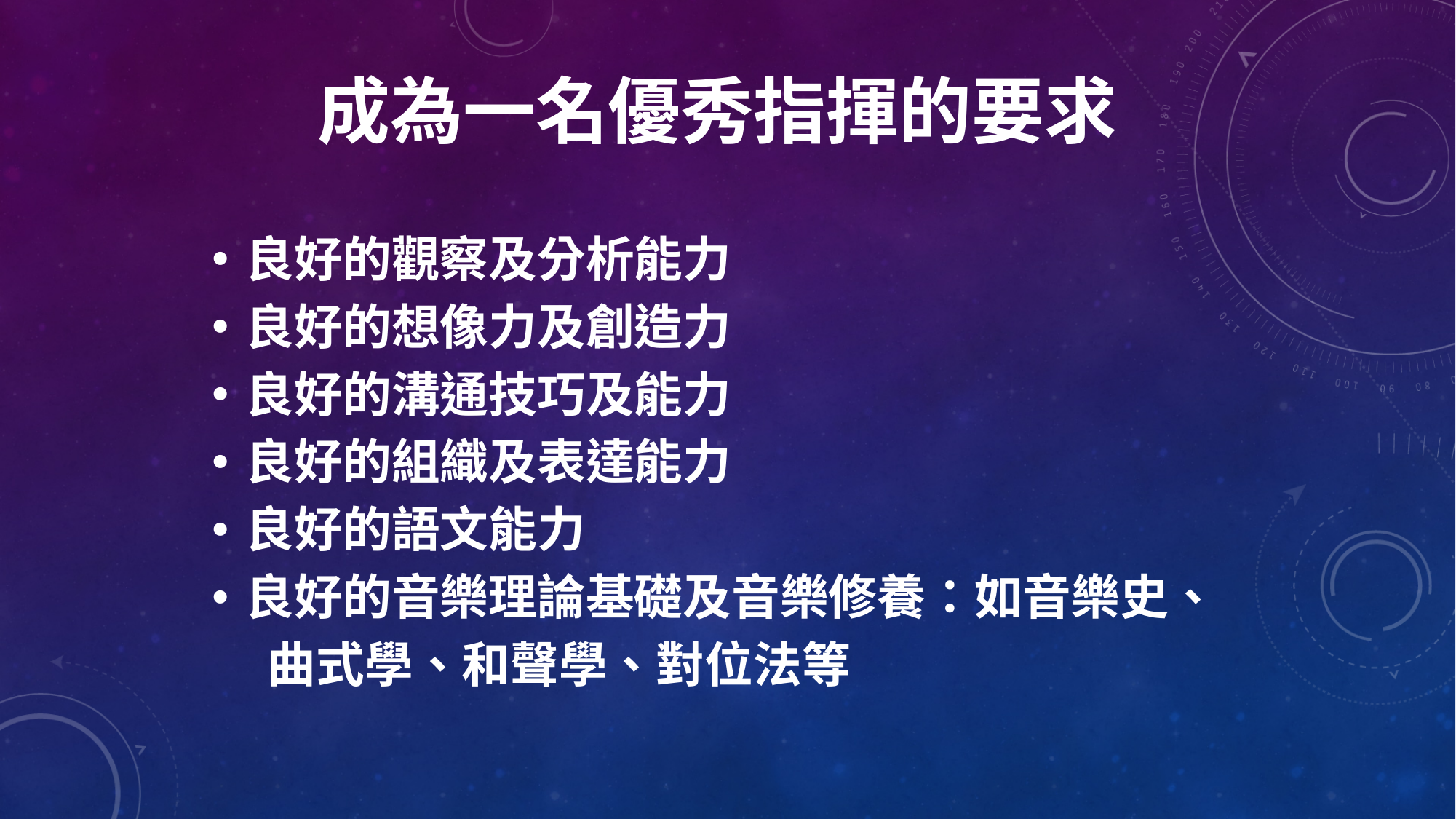

# 成為一名優秀指揮的要求
良好的觀察及分析能力
良好的想像力及創造力
良好的溝通技巧及能力
良好的組織及表達能力
良好的語文能力
良好的音樂理論基礎及音樂修養：如音樂史、
    曲式學、和聲學、對位法等